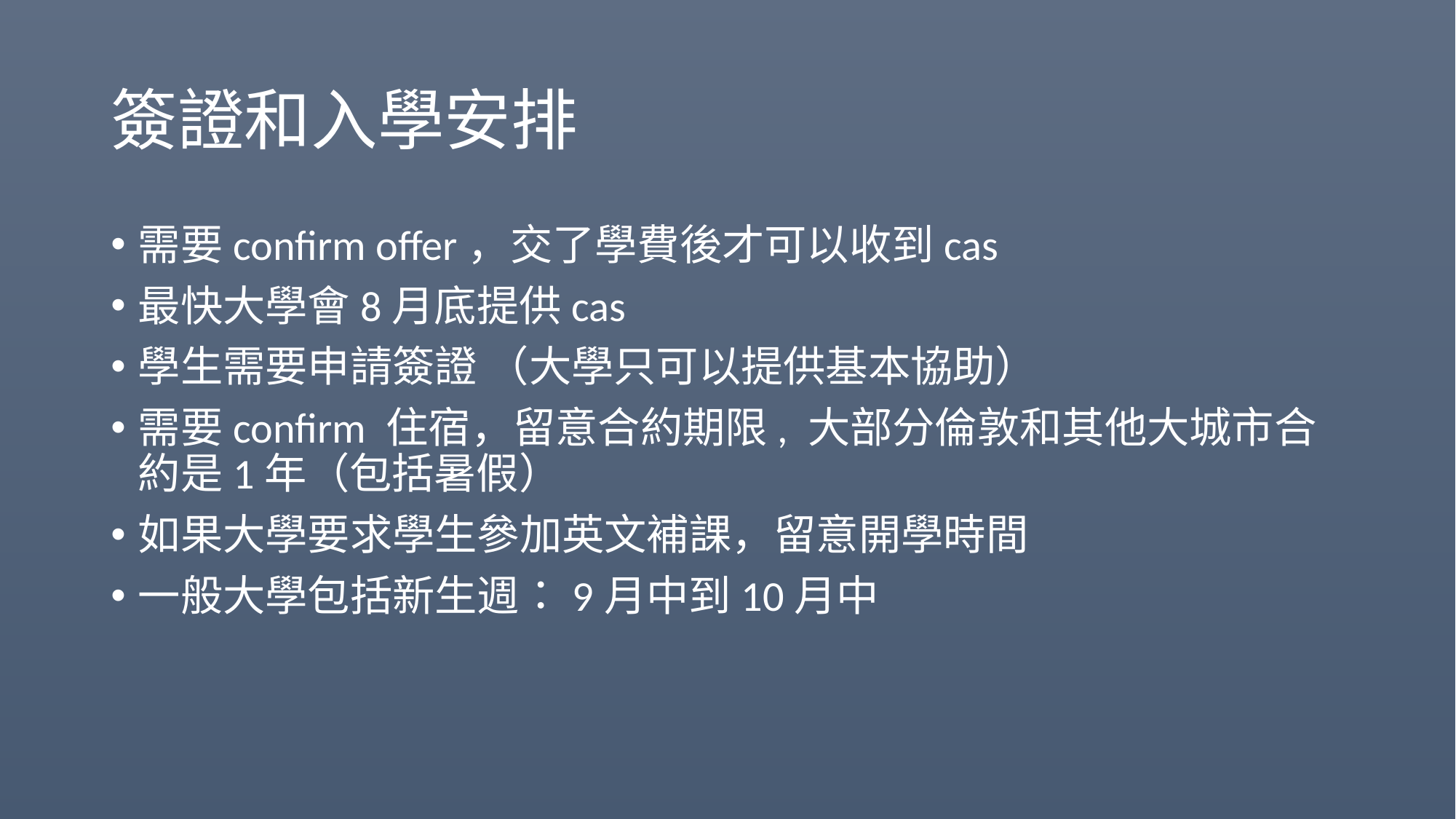

# 簽證和入學安排
需要confirm offer，交了學費後才可以收到cas
最快大學會8月底提供cas
學生需要申請簽證 （大學只可以提供基本協助）
需要confirm 住宿，留意合約期限, 大部分倫敦和其他大城市合約是1年（包括暑假）
如果大學要求學生參加英文補課，留意開學時間
一般大學包括新生週：9月中到10月中